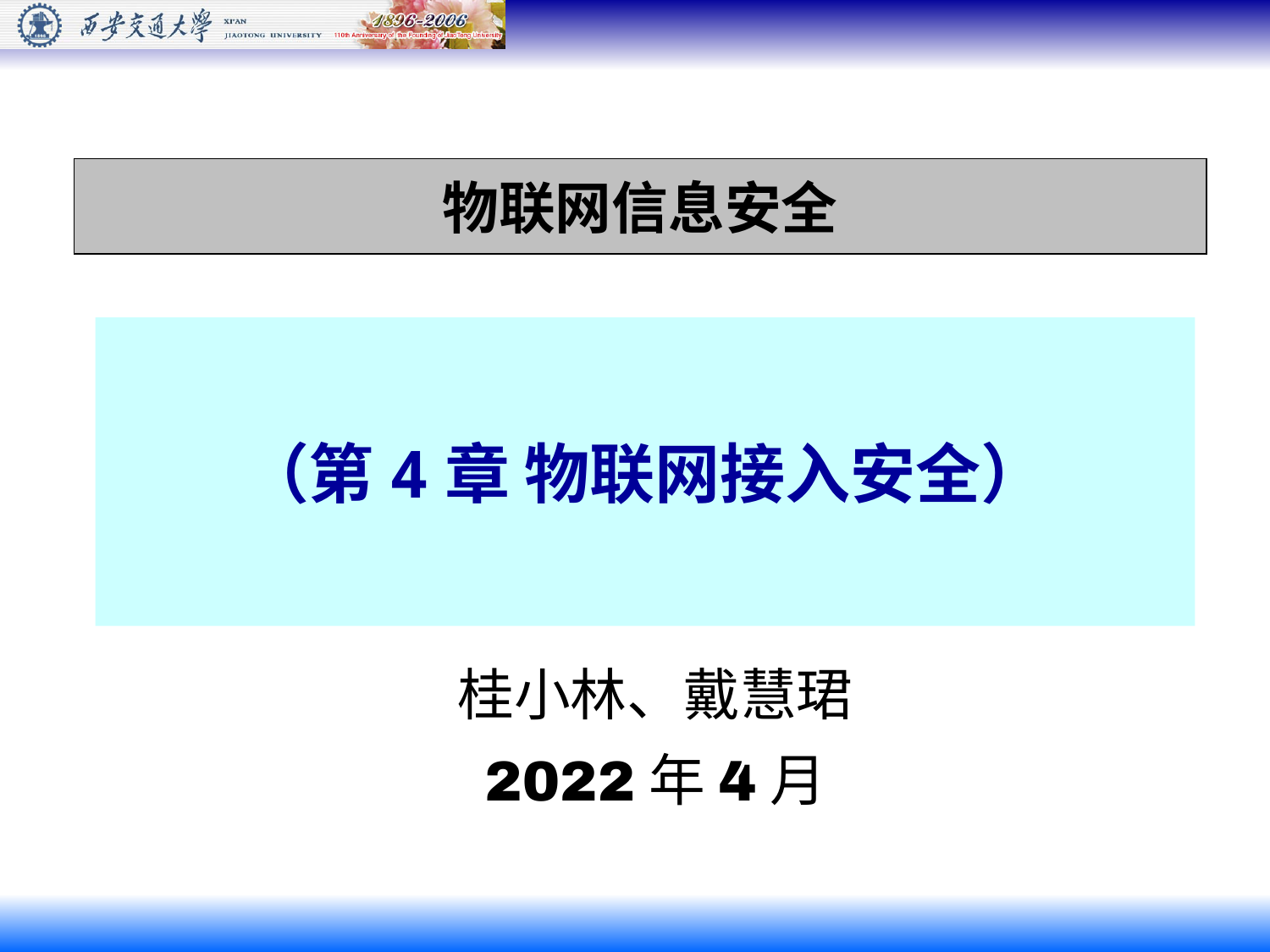

物联网信息安全
# （第4章 物联网接入安全）
桂小林、戴慧珺
2022年4月
1